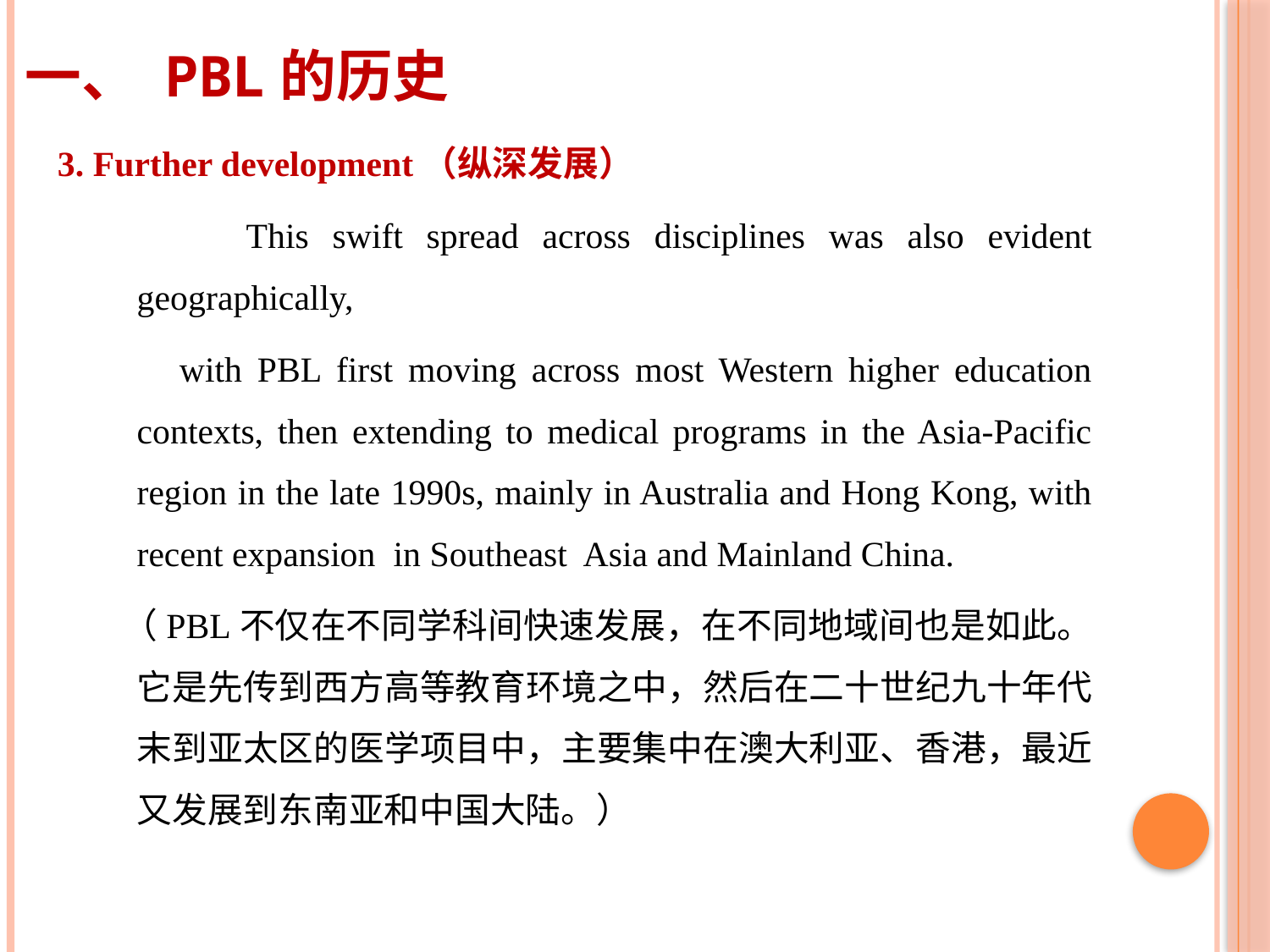

# 一、 PBL的历史
3. Further development（纵深发展）
        This swift spread across disciplines was also evident geographically,
        with PBL first moving across most Western higher education contexts, then extending to medical programs in the Asia-Pacific region in the late 1990s, mainly in Australia and Hong Kong, with recent expansion  in Southeast  Asia and Mainland China.
       （PBL不仅在不同学科间快速发展，在不同地域间也是如此。它是先传到西方高等教育环境之中，然后在二十世纪九十年代末到亚太区的医学项目中，主要集中在澳大利亚、香港，最近又发展到东南亚和中国大陆。）